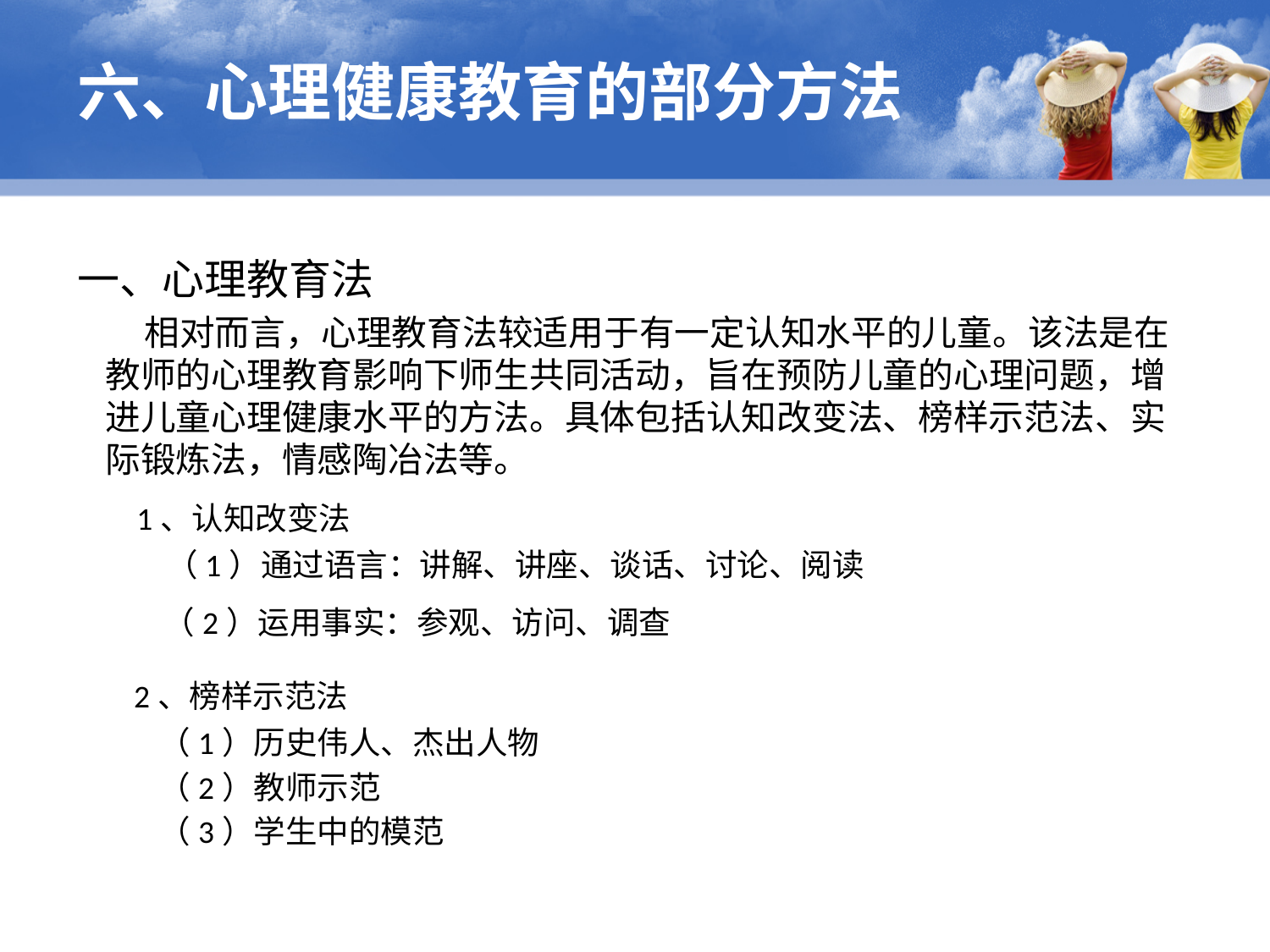

# 六、心理健康教育的部分方法
 一、心理教育法
           相对而言，心理教育法较适用于有一定认知水平的儿童。该法是在教师的心理教育影响下师生共同活动，旨在预防儿童的心理问题，增进儿童心理健康水平的方法。具体包括认知改变法、榜样示范法、实际锻炼法，情感陶冶法等。
         1、认知改变法
              （1）通过语言：讲解、讲座、谈话、讨论、阅读
          （2）运用事实：参观、访问、调查

        2、榜样示范法
             （1）历史伟人、杰出人物
             （2）教师示范
             （3）学生中的模范